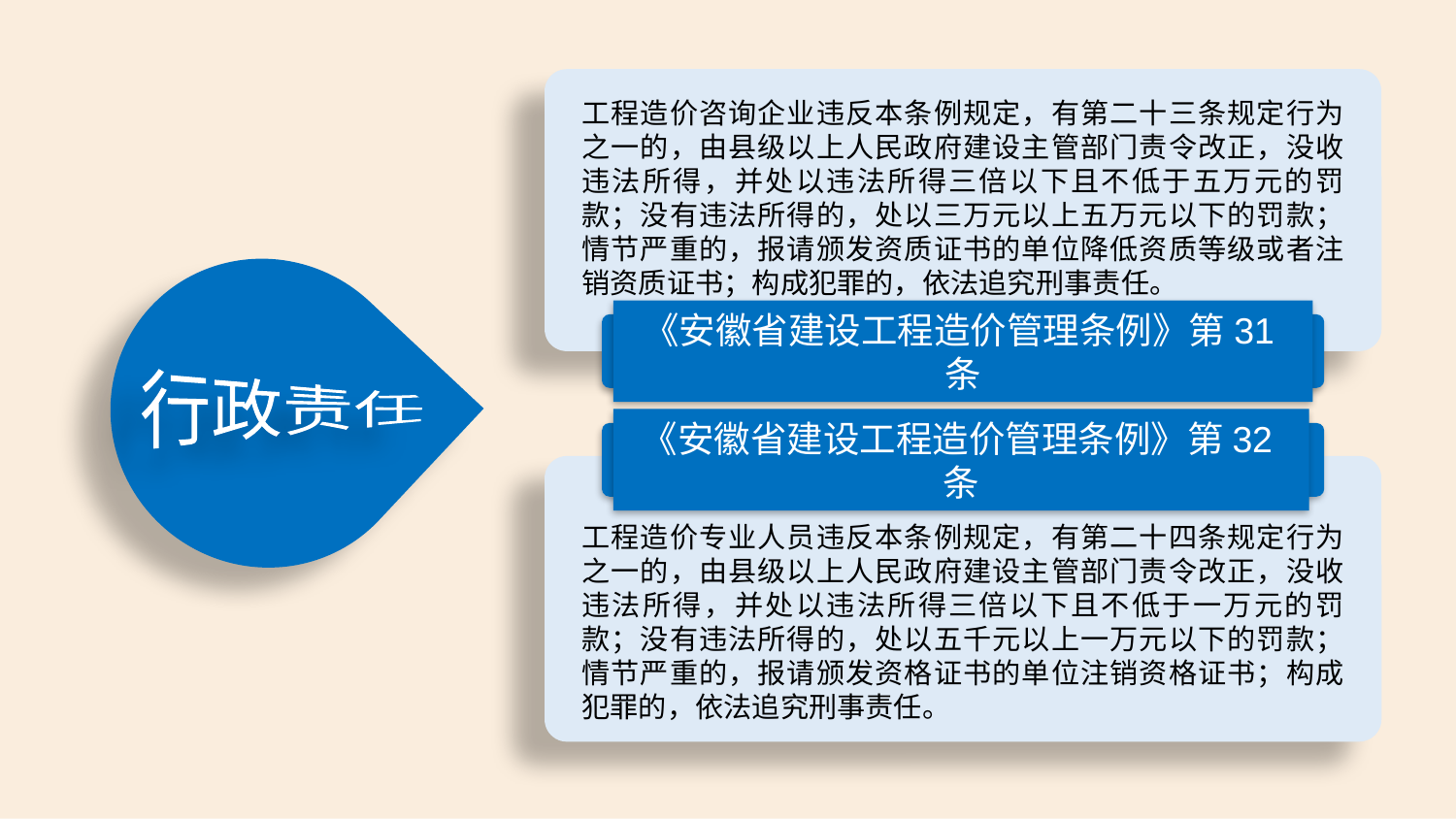

工程造价咨询企业违反本条例规定，有第二十三条规定行为之一的，由县级以上人民政府建设主管部门责令改正，没收违法所得，并处以违法所得三倍以下且不低于五万元的罚款；没有违法所得的，处以三万元以上五万元以下的罚款；情节严重的，报请颁发资质证书的单位降低资质等级或者注销资质证书；构成犯罪的，依法追究刑事责任。

行政责任

《安徽省建设工程造价管理条例》第31条

《安徽省建设工程造价管理条例》第32条

工程造价专业人员违反本条例规定，有第二十四条规定行为之一的，由县级以上人民政府建设主管部门责令改正，没收违法所得，并处以违法所得三倍以下且不低于一万元的罚款；没有违法所得的，处以五千元以上一万元以下的罚款；情节严重的，报请颁发资格证书的单位注销资格证书；构成犯罪的，依法追究刑事责任。